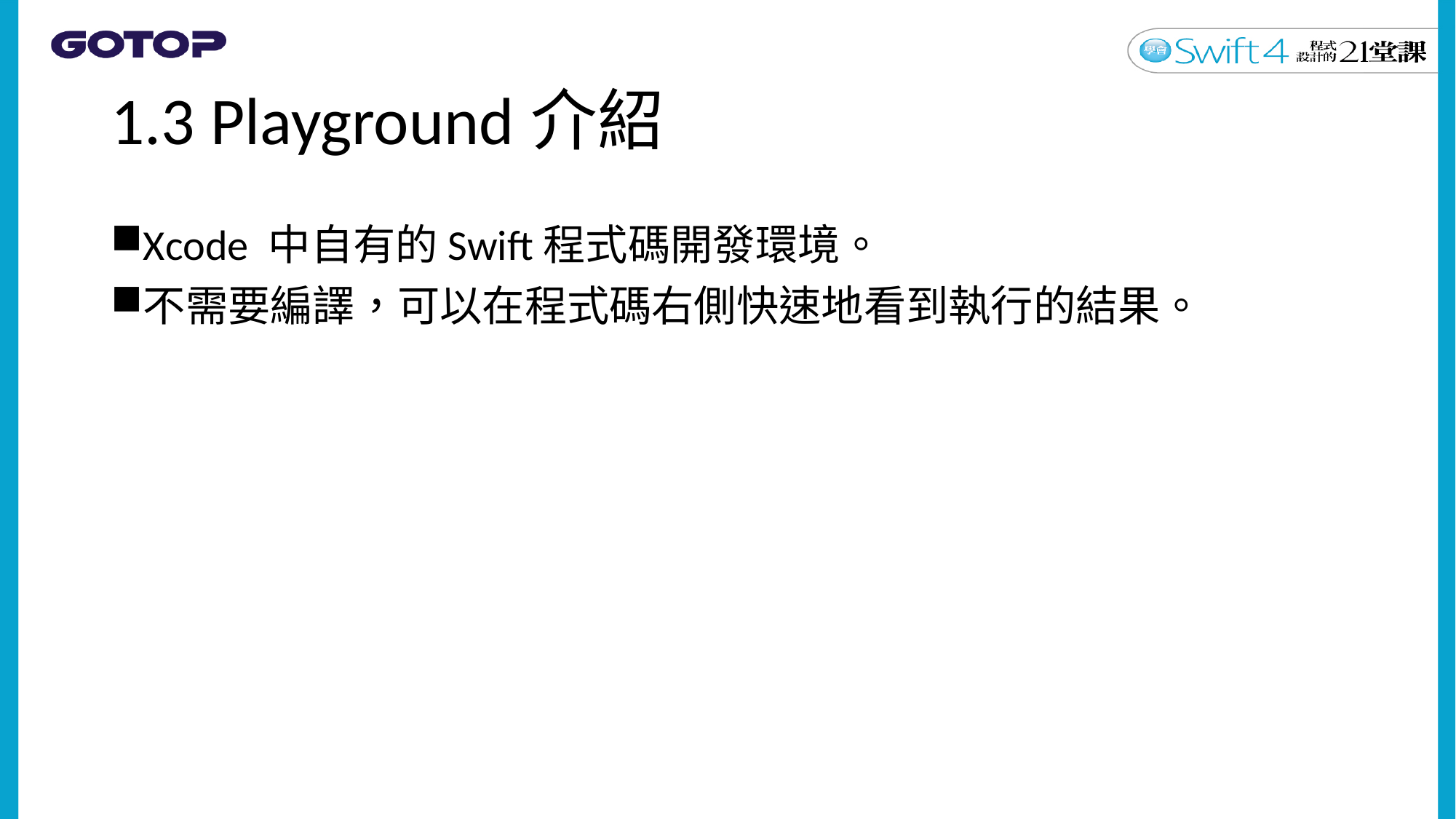

# 1.3 Playground介紹
Xcode 中自有的Swift程式碼開發環境。
不需要編譯，可以在程式碼右側快速地看到執行的結果。